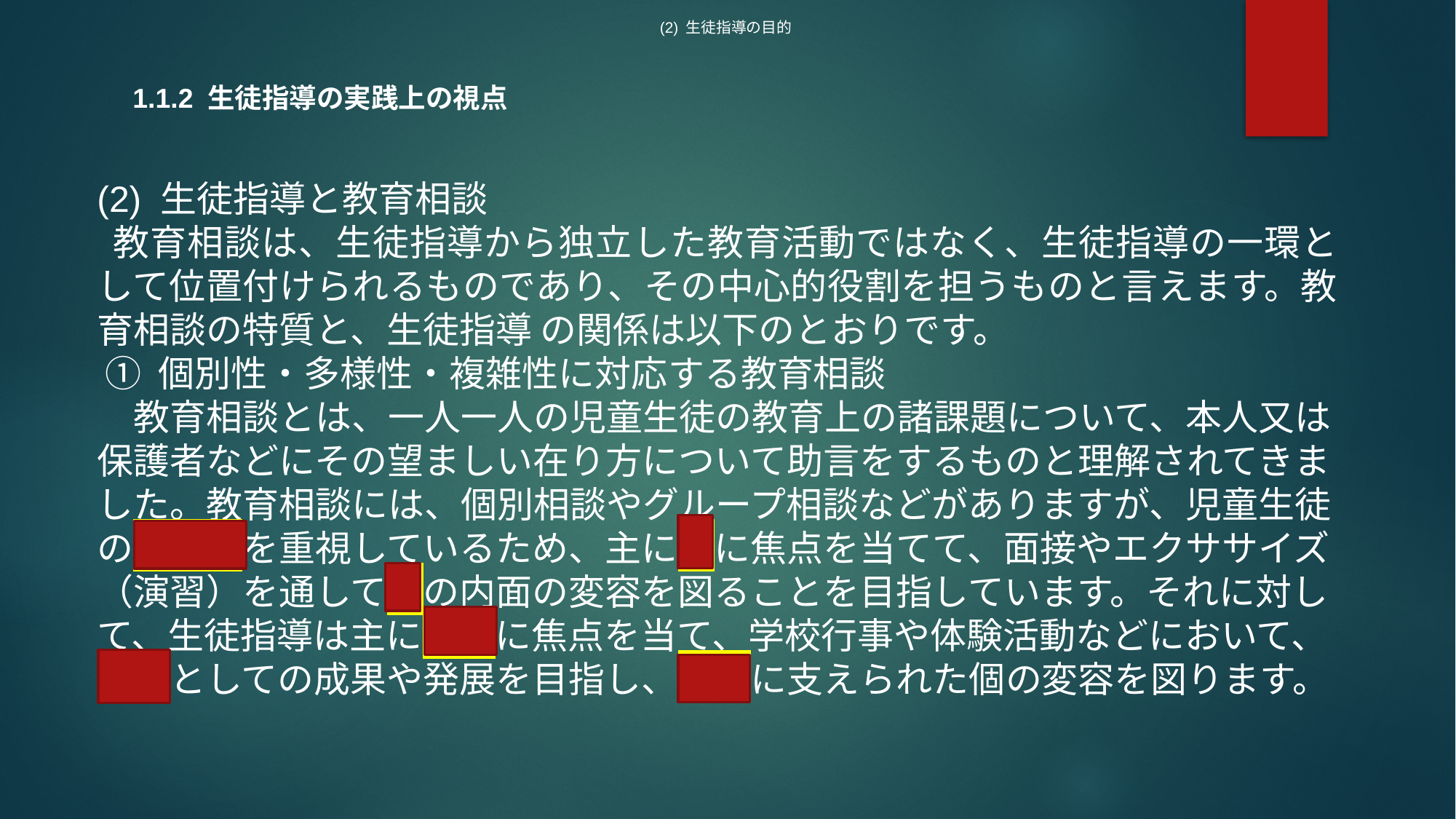

(2) 生徒指導の目的
1.1.2 生徒指導の実践上の視点
(2) 生徒指導と教育相談
教育相談は、生徒指導から独立した教育活動ではなく、生徒指導の一環として位置付けられるものであり、その中心的役割を担うものと言えます。教育相談の特質と、生徒指導 の関係は以下のとおりです。
 ① 個別性・多様性・複雑性に対応する教育相談
　教育相談とは、一人一人の児童生徒の教育上の諸課題について、本人又は保護者などにその望ましい在り方について助言をするものと理解されてきました。教育相談には、個別相談やグループ相談などがありますが、児童生徒の個別性を重視しているため、主に個に焦点を当てて、面接やエクササイズ（演習）を通して個の内面の変容を図ることを目指しています。それに対して、生徒指導は主に集団に焦点を当て、学校行事や体験活動などにおいて、集団としての成果や発展を目指し、集団に支えられた個の変容を図ります。